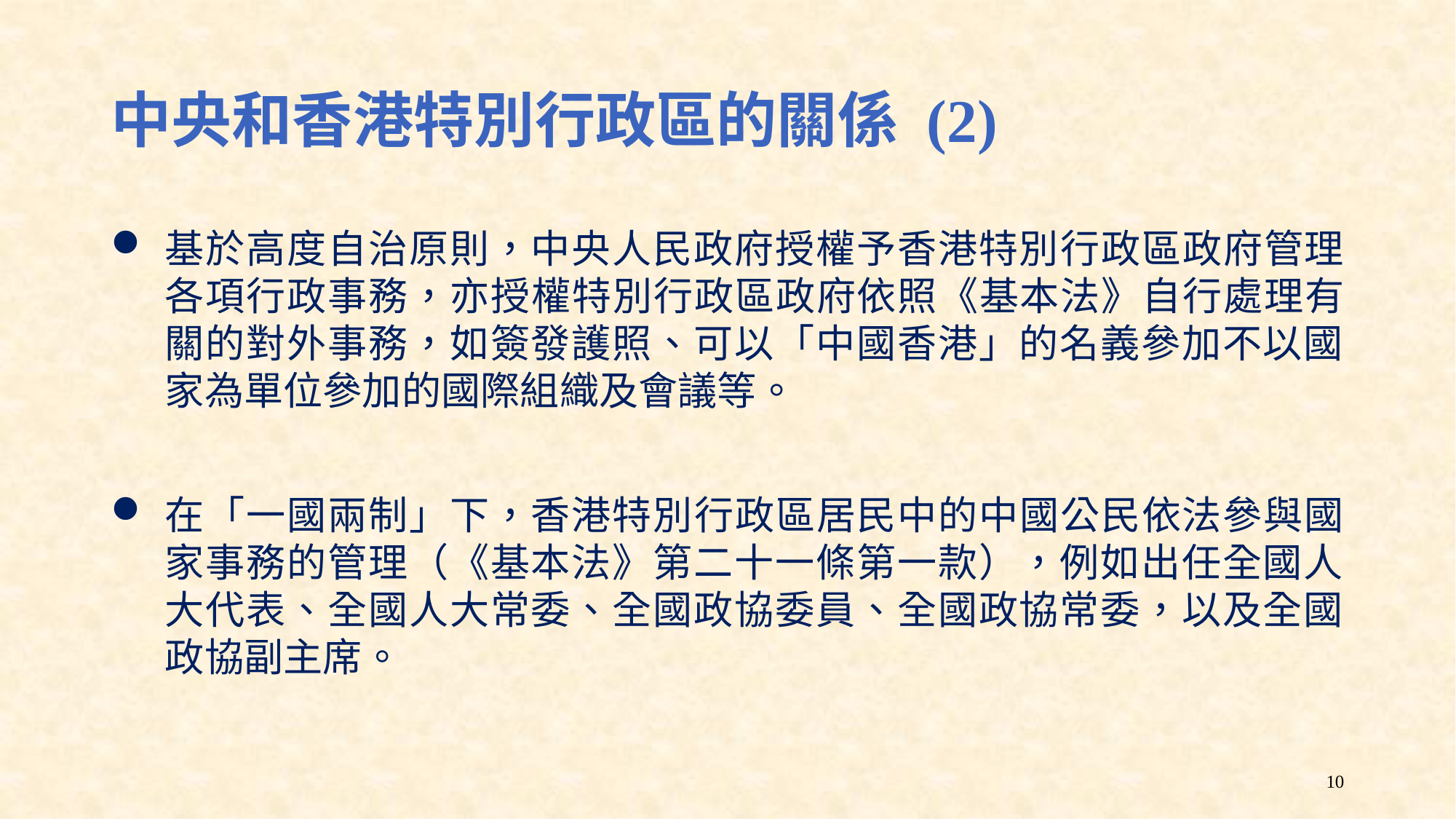

# 中央和香港特別行政區的關係 (2)
基於高度自治原則，中央人民政府授權予香港特別行政區政府管理各項行政事務，亦授權特別行政區政府依照《基本法》自行處理有關的對外事務，如簽發護照、可以「中國香港」的名義參加不以國家為單位參加的國際組織及會議等。

在「一國兩制」下，香港特別行政區居民中的中國公民依法參與國家事務的管理（《基本法》第二十一條第一款），例如出任全國人大代表、全國人大常委、全國政協委員、全國政協常委，以及全國政協副主席。

10